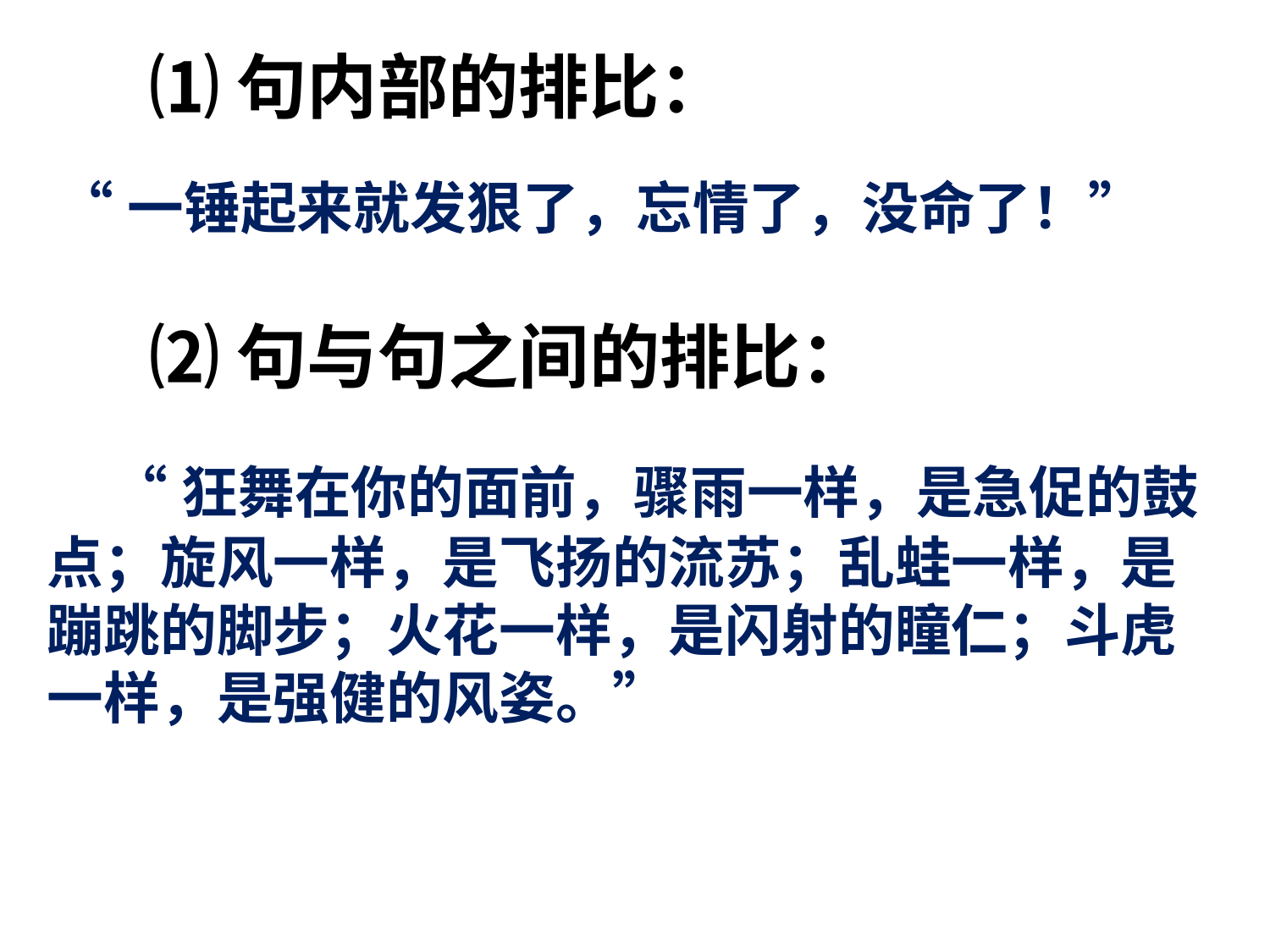

⑴句内部的排比：
“一锤起来就发狠了，忘情了，没命了！”
⑵句与句之间的排比：
    “狂舞在你的面前，骤雨一样，是急促的鼓点；旋风一样，是飞扬的流苏；乱蛙一样，是蹦跳的脚步；火花一样，是闪射的瞳仁；斗虎一样，是强健的风姿。”